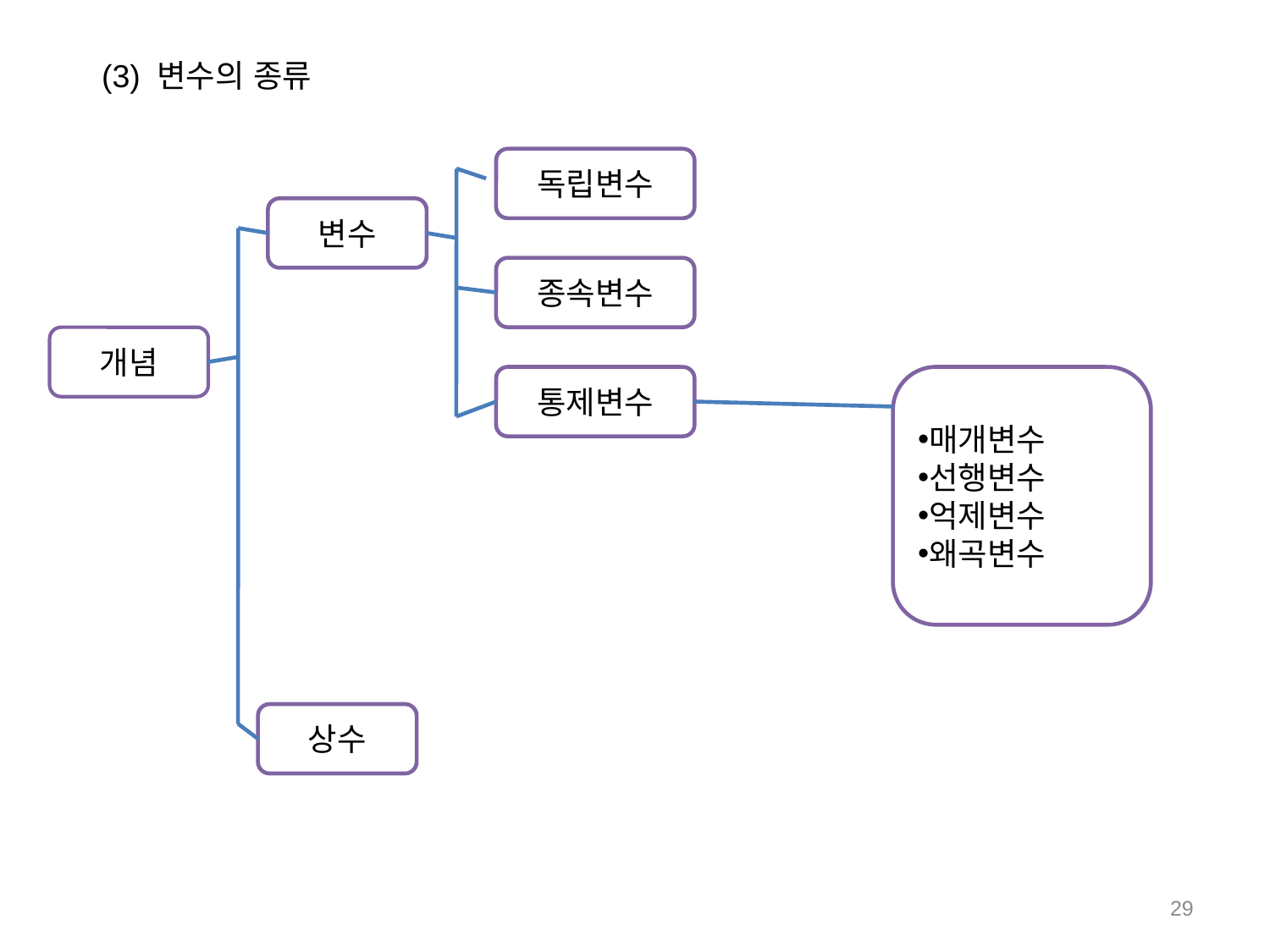

(3) 변수의 종류
독립변수
변수
종속변수
개념
통제변수
매개변수
선행변수
억제변수
왜곡변수
상수
29